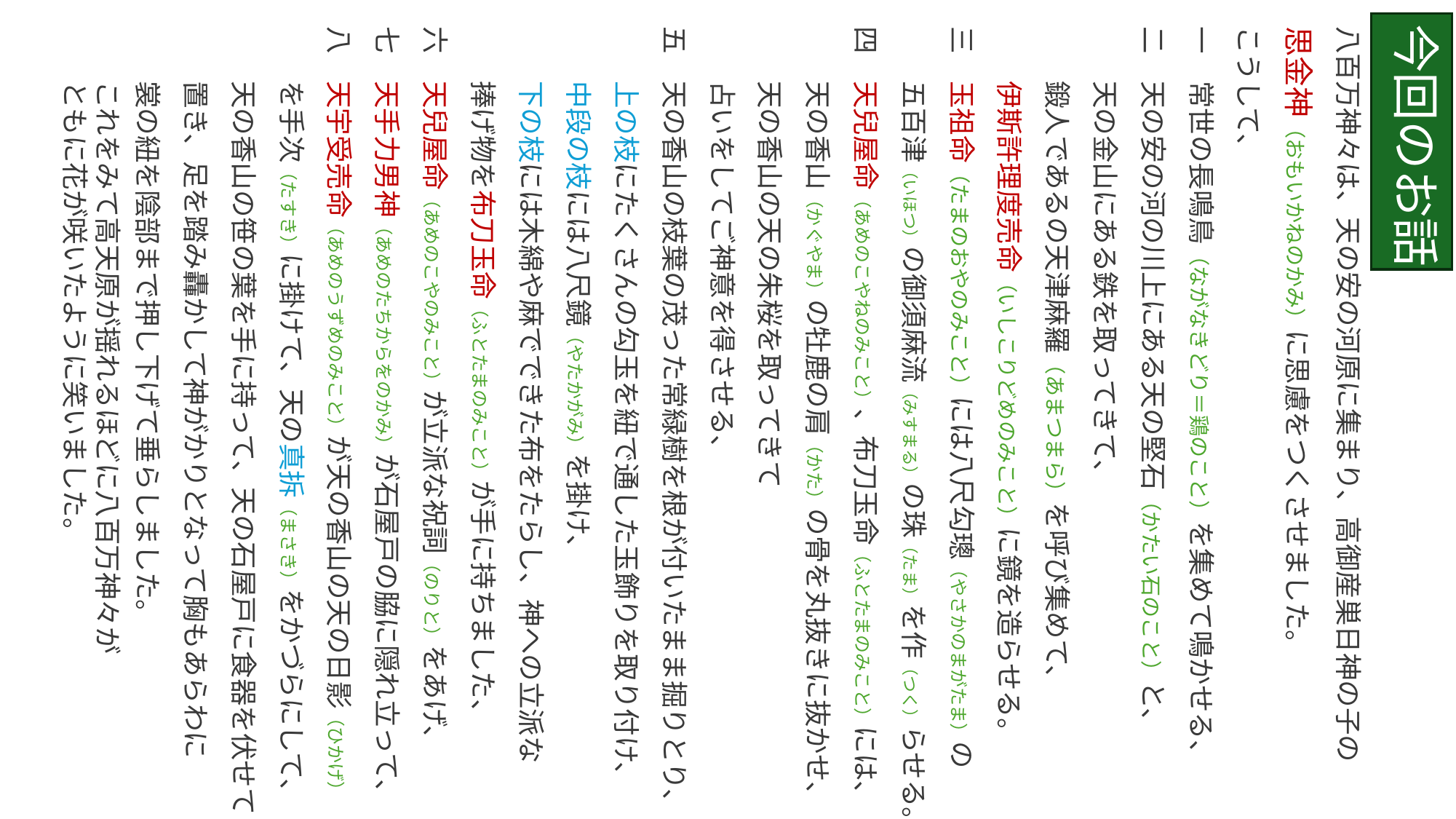

今回のお話
八百万神々は、天の安の河原に集まり、高御産巣日神の子の
思金神（おもいかねのかみ）に思慮をつくさせました。
こうして、
一　常世の長鳴鳥（ながなきどり＝鶏のこと）を集めて鳴かせる、
二　天の安の河の川上にある天の堅石（かたい石のこと）と、
　　天の金山にある鉄を取ってきて、
　　鍛人であるの天津麻羅（あまつまら）を呼び集めて、
　　伊斯許理度売命（いしこりどめのみこと）に鏡を造らせる。
三　玉祖命（たまのおやのみこと）には八尺勾璁（やさかのまがたま）の
　　五百津（いほつ）の御須麻流（みすまる）の珠（たま）を作（つく）らせる。
四　天兒屋命（あめのこやねのみこと）、布刀玉命（ふとたまのみこと）には、
　　天の香山（かぐやま）の牡鹿の肩（かた）の骨を丸抜きに抜かせ、
　　天の香山の天の朱桜を取ってきて
　　占いをしてご神意を得させる、
五　天の香山の枝葉の茂った常緑樹を根が付いたまま掘りとり、
　　上の枝にたくさんの勾玉を紐で通した玉飾りを取り付け、
　　中段の枝には八尺鏡（やたかがみ）を掛け、
　　下の枝には木綿や麻でできた布をたらし、神への立派な
　　捧げ物を布刀玉命（ふとたまのみこと）が手に持ちました、
六　天兒屋命（あめのこやのみこと）が立派な祝詞（のりと）をあげ、
七　天手力男神（あめのたちからをのかみ）が石屋戸の脇に隠れ立って、
八　天宇受売命（あめのうずめのみこと）が天の香山の天の日影（ひかげ）
　　　を手次（たすき）に掛けて、天の真拆（まさき）をかづらにして、
　　天の香山の笹の葉を手に持って、天の石屋戸に食器を伏せて
　　置き、足を踏み轟かして神がかりとなって胸もあらわに
　　裳の紐を陰部まで押し下げて垂らしました。
　　これをみて高天原が揺れるほどに八百万神々が
　　ともに花が咲いたように笑いました。